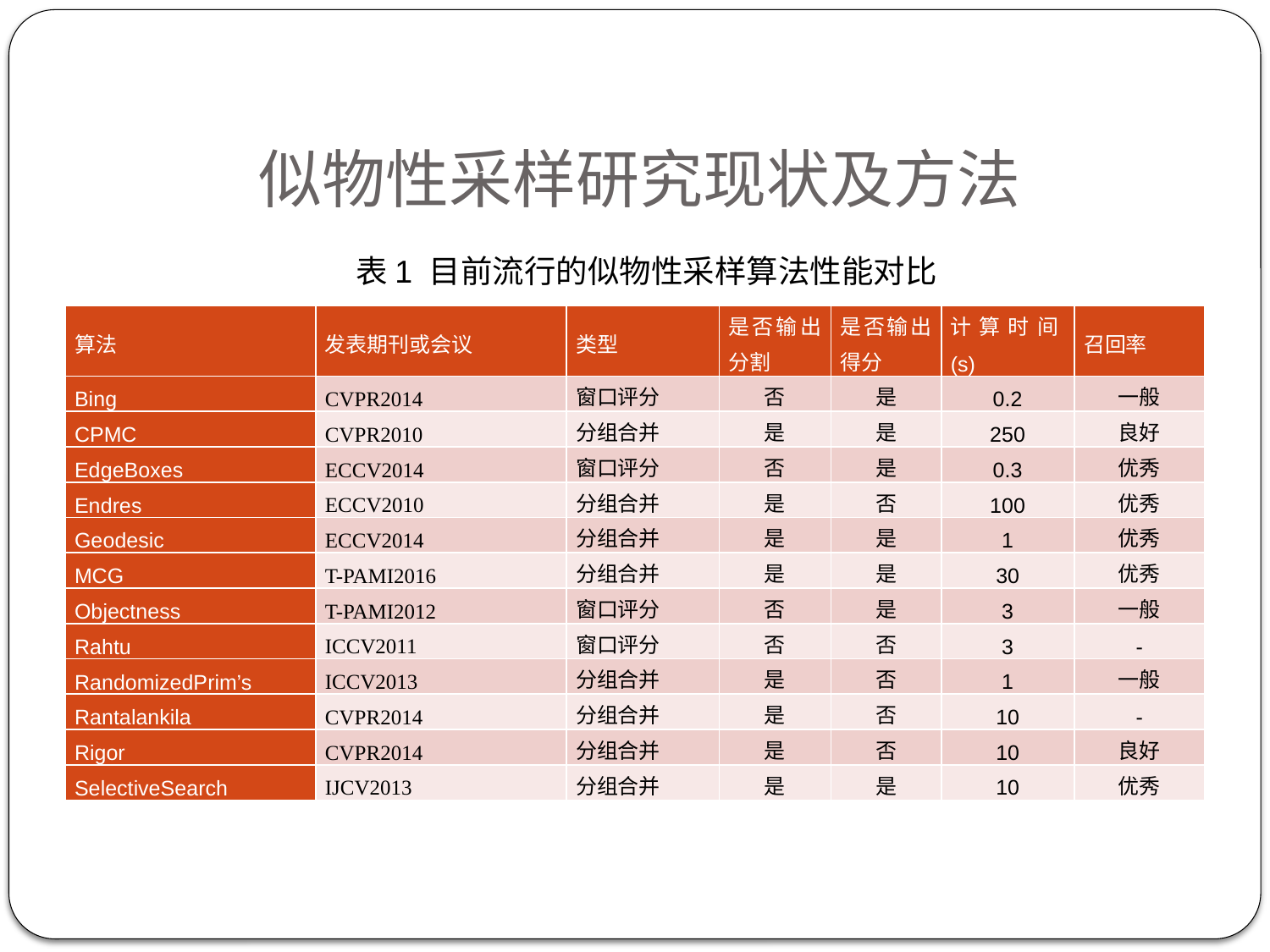

# 似物性采样研究现状及方法
表1 目前流行的似物性采样算法性能对比
| 算法 | 发表期刊或会议 | 类型 | 是否输出分割 | 是否输出得分 | 计算时间(s) | 召回率 |
| --- | --- | --- | --- | --- | --- | --- |
| Bing | CVPR2014 | 窗口评分 | 否 | 是 | 0.2 | 一般 |
| CPMC | CVPR2010 | 分组合并 | 是 | 是 | 250 | 良好 |
| EdgeBoxes | ECCV2014 | 窗口评分 | 否 | 是 | 0.3 | 优秀 |
| Endres | ECCV2010 | 分组合并 | 是 | 否 | 100 | 优秀 |
| Geodesic | ECCV2014 | 分组合并 | 是 | 是 | 1 | 优秀 |
| MCG | T-PAMI2016 | 分组合并 | 是 | 是 | 30 | 优秀 |
| Objectness | T-PAMI2012 | 窗口评分 | 否 | 是 | 3 | 一般 |
| Rahtu | ICCV2011 | 窗口评分 | 否 | 否 | 3 | - |
| RandomizedPrim’s | ICCV2013 | 分组合并 | 是 | 否 | 1 | 一般 |
| Rantalankila | CVPR2014 | 分组合并 | 是 | 否 | 10 | - |
| Rigor | CVPR2014 | 分组合并 | 是 | 否 | 10 | 良好 |
| SelectiveSearch | IJCV2013 | 分组合并 | 是 | 是 | 10 | 优秀 |